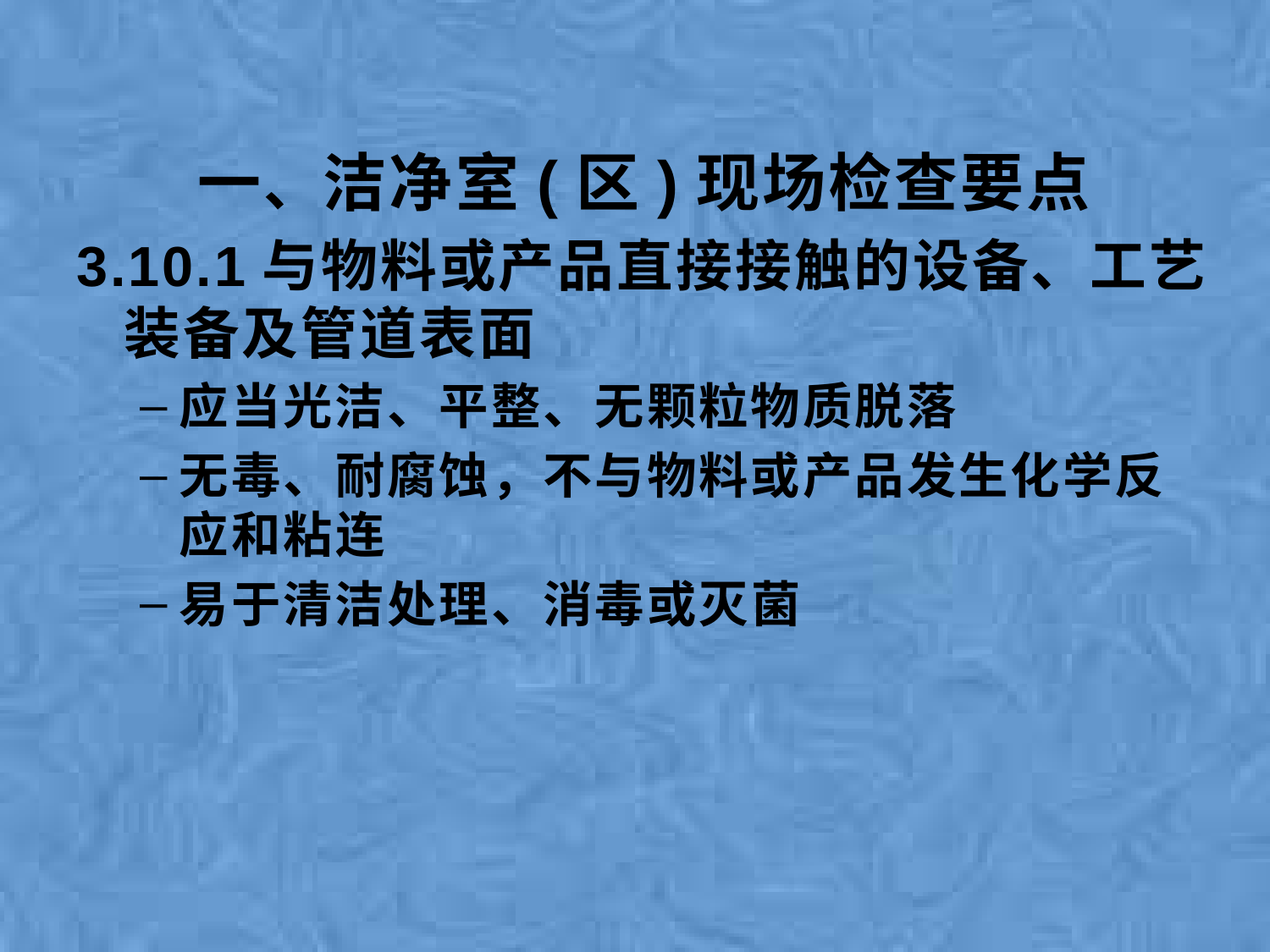

一、洁净室(区)现场检查要点
3.10.1与物料或产品直接接触的设备、工艺装备及管道表面
应当光洁、平整、无颗粒物质脱落
无毒、耐腐蚀，不与物料或产品发生化学反应和粘连
易于清洁处理、消毒或灭菌